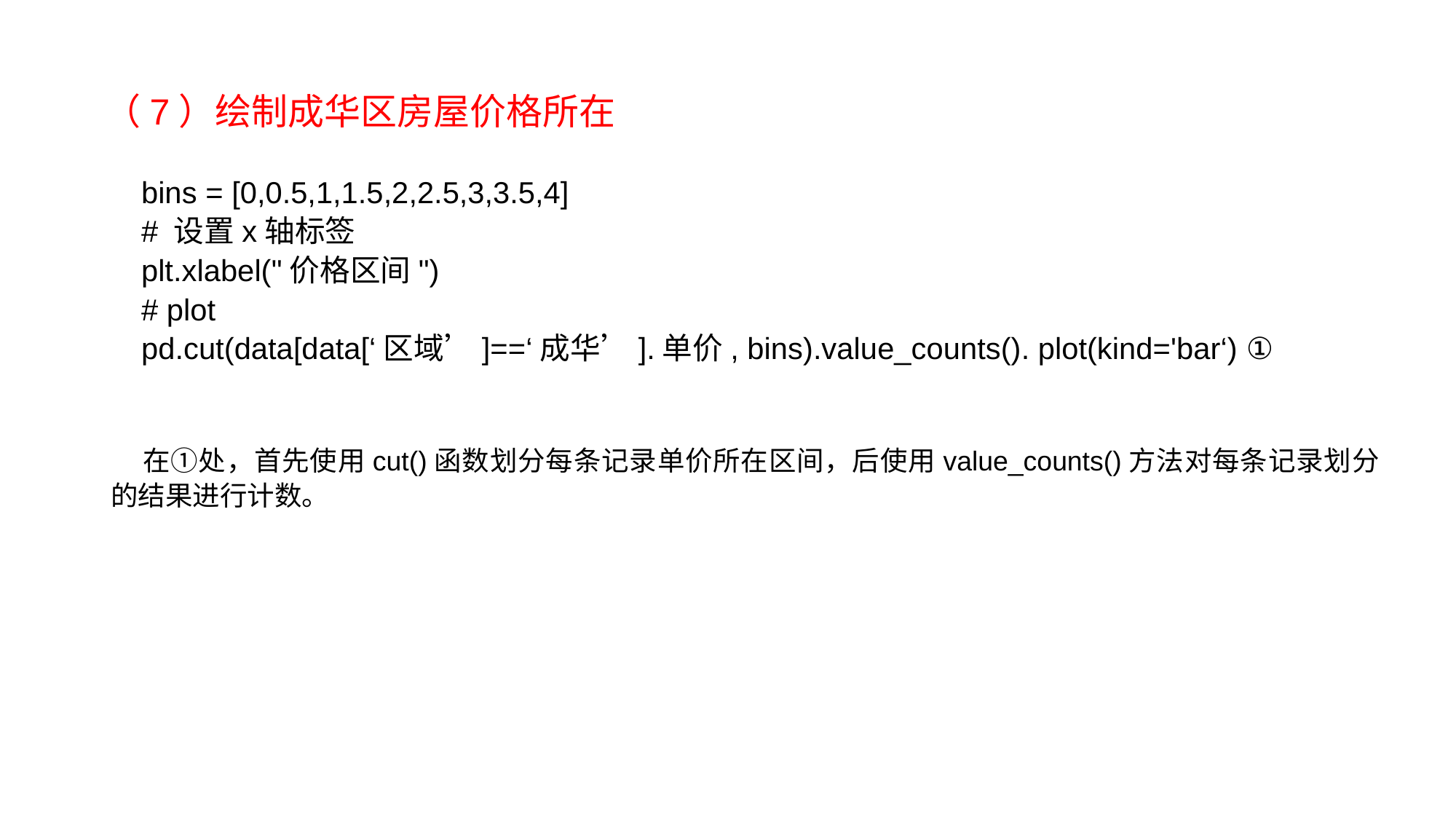

（7）绘制成华区房屋价格所在
bins = [0,0.5,1,1.5,2,2.5,3,3.5,4]
# 设置x轴标签
plt.xlabel("价格区间")
# plot
pd.cut(data[data[‘区域’]==‘成华’].单价, bins).value_counts(). plot(kind='bar‘) ①

在①处，首先使用cut()函数划分每条记录单价所在区间，后使用value_counts()方法对每条记录划分的结果进行计数。
TEXT  add here
TEXT  add here
TEXT  add here